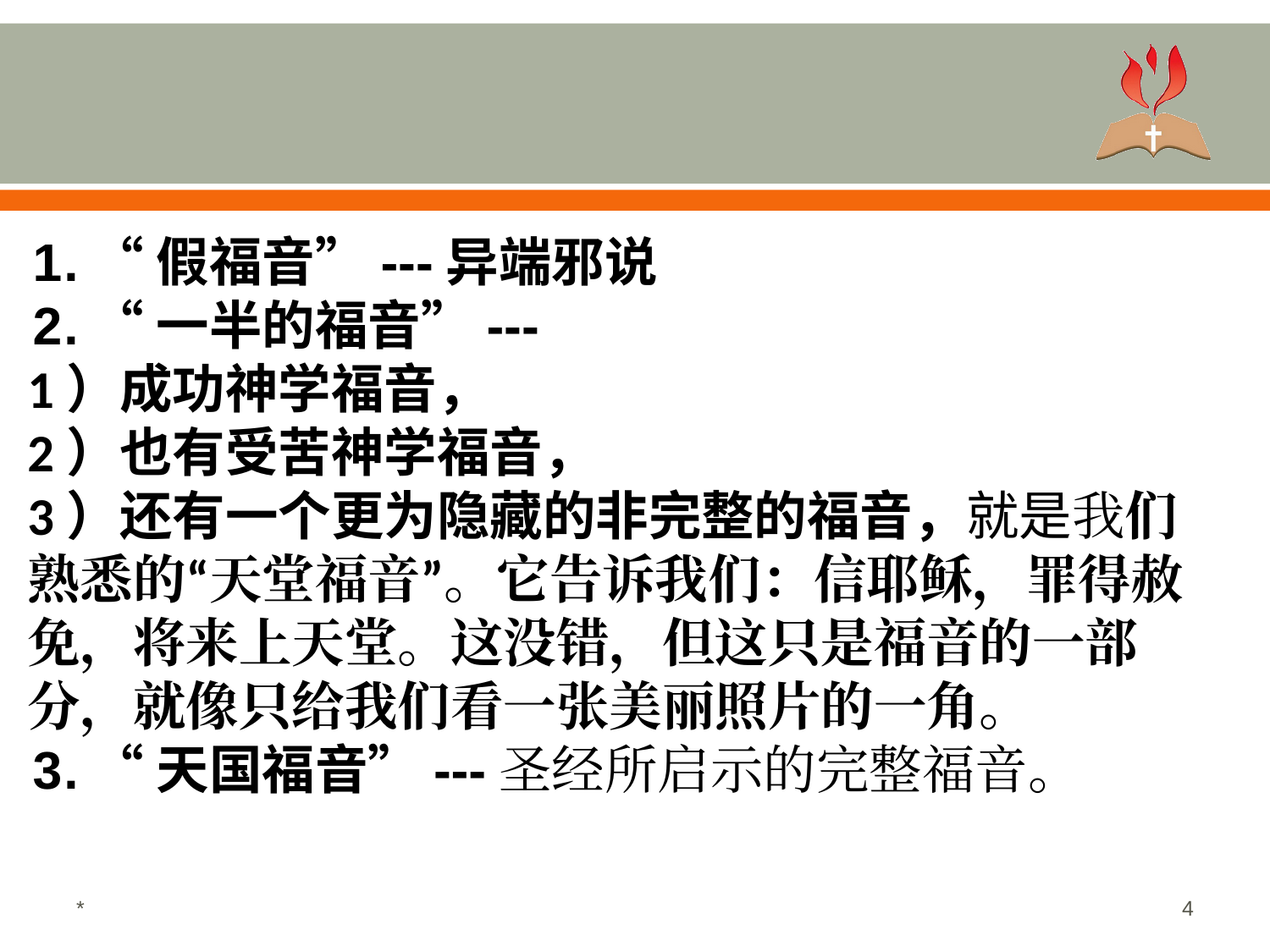

#
“假福音”---异端邪说
“一半的福音”---
1）成功神学福音，
2）也有受苦神学福音，
3）还有一个更为隐藏的非完整的福音，就是我们熟悉的“天堂福音”。它告诉我们：信耶稣，罪得赦免，将来上天堂。这没错，但这只是福音的一部分，就像只给我们看一张美丽照片的一角。
“天国福音”---圣经所启示的完整福音。
*
4